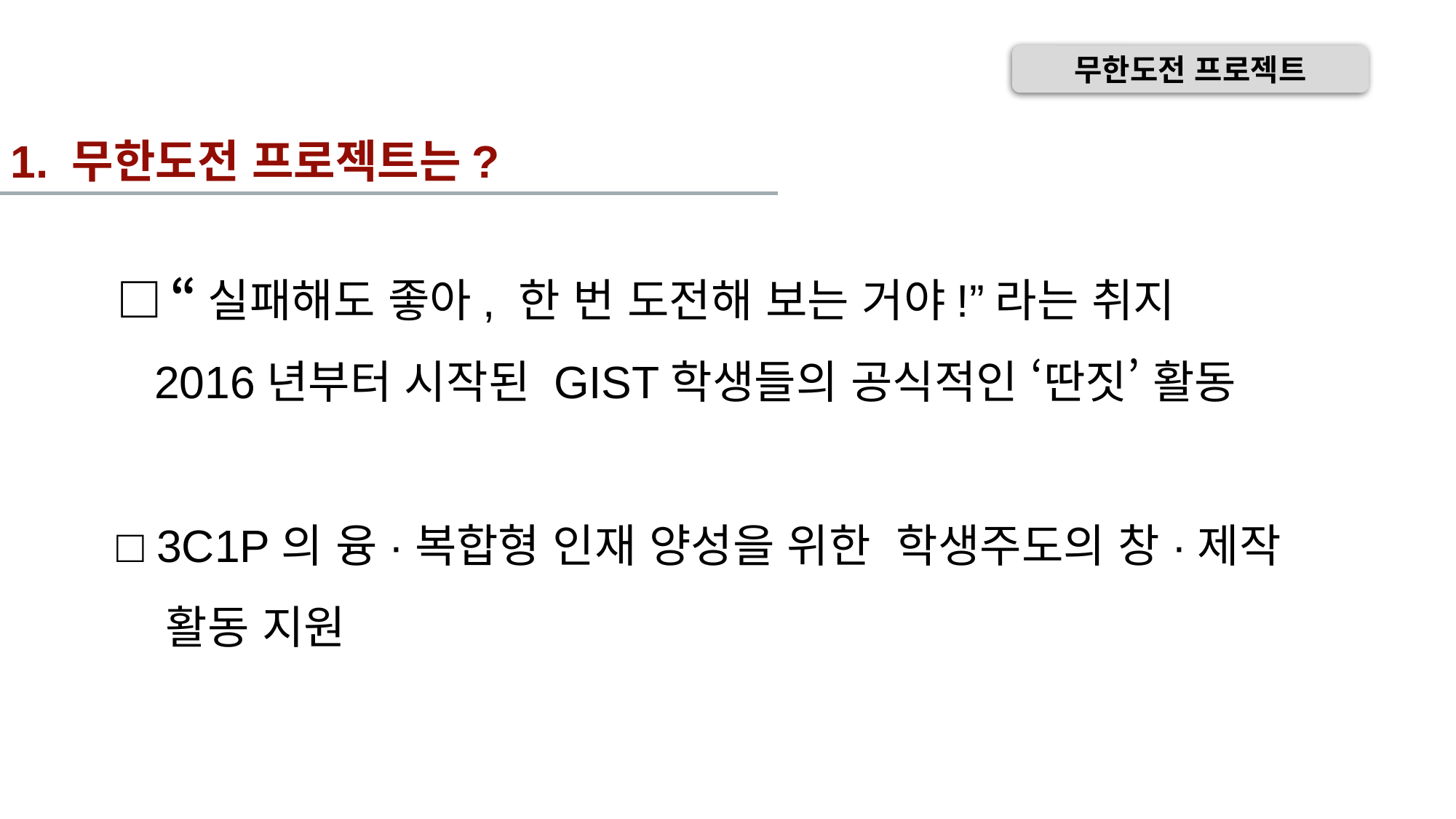

무한도전 프로젝트
1. 무한도전 프로젝트는?
□ “실패해도 좋아, 한 번 도전해 보는 거야!”라는 취지
   2016년부터 시작된 GIST학생들의 공식적인 ‘딴짓’ 활동

□ 3C1P의 융·복합형 인재 양성을 위한  학생주도의 창·제작
   활동 지원